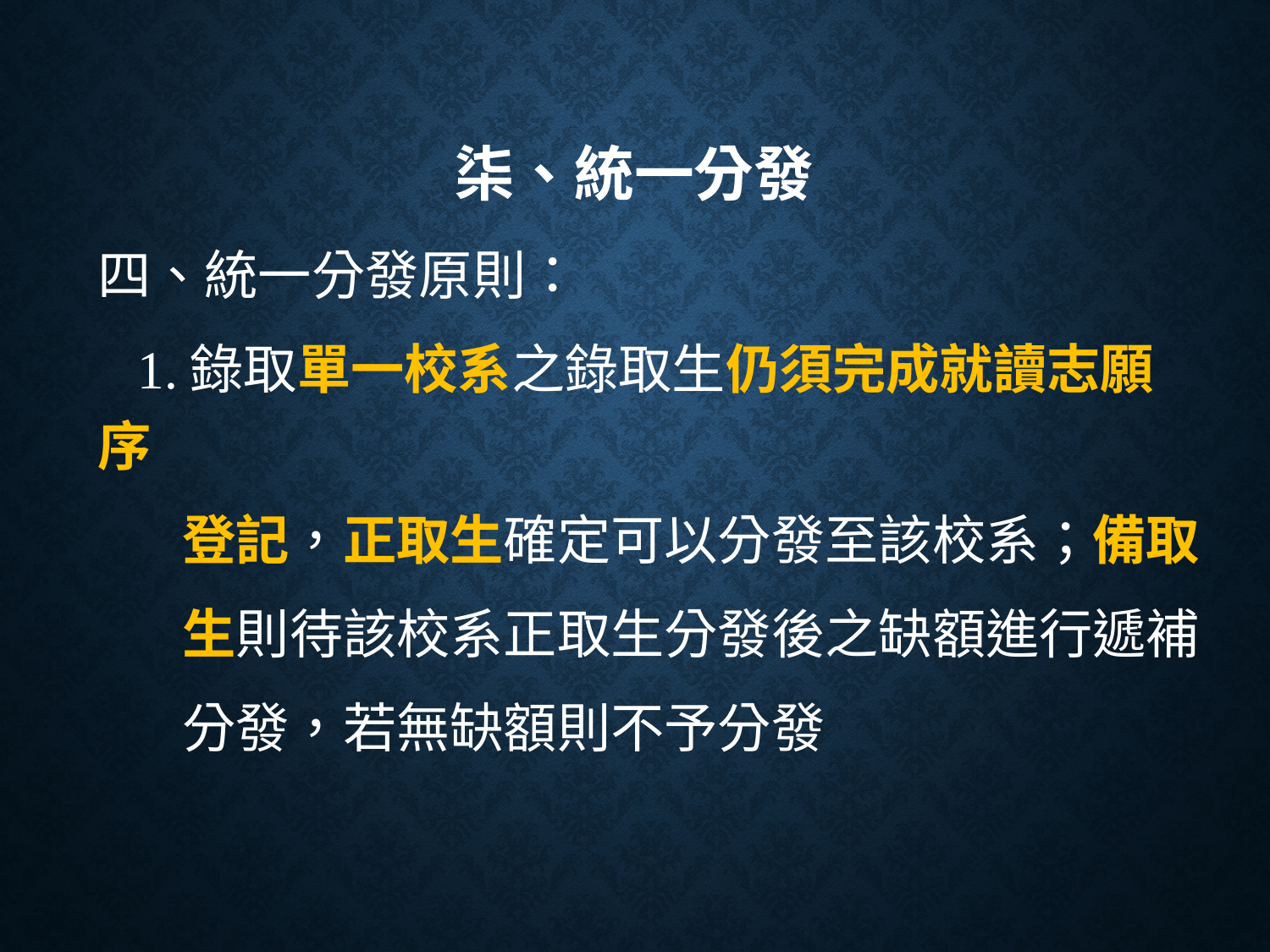

# 柒、統一分發
四、統一分發原則：
   1.錄取單一校系之錄取生仍須完成就讀志願序
      登記，正取生確定可以分發至該校系；備取
      生則待該校系正取生分發後之缺額進行遞補
      分發，若無缺額則不予分發